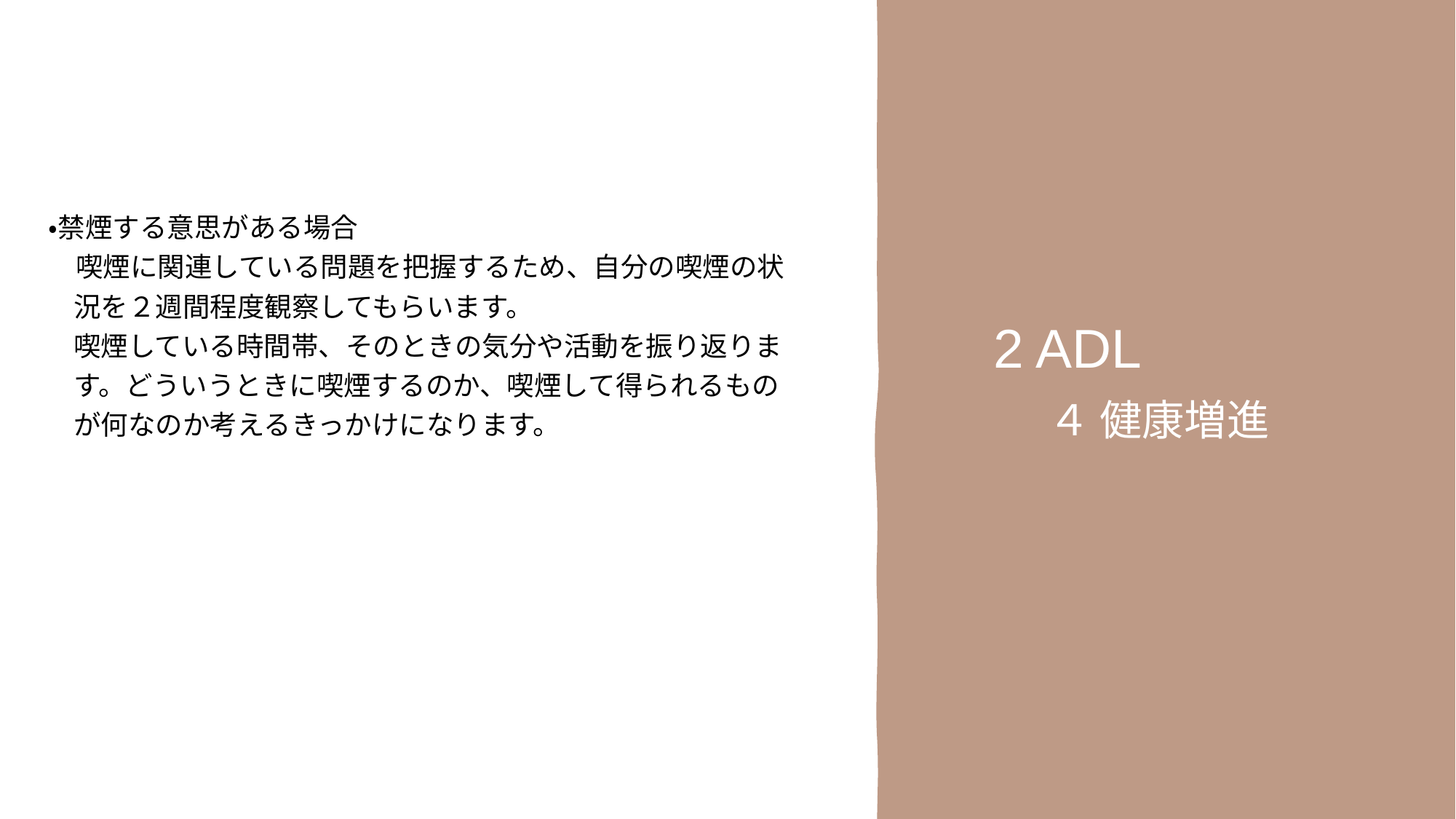

・禁煙する意思がある場合
　喫煙に関連している問題を把握するため、自分の喫煙の状
   況を２週間程度観察してもらいます。
   喫煙している時間帯、そのときの気分や活動を振り返りま
   す。どういうときに喫煙するのか、喫煙して得られるもの
   が何なのか考えるきっかけになります。
2 ADL
　４ 健康増進